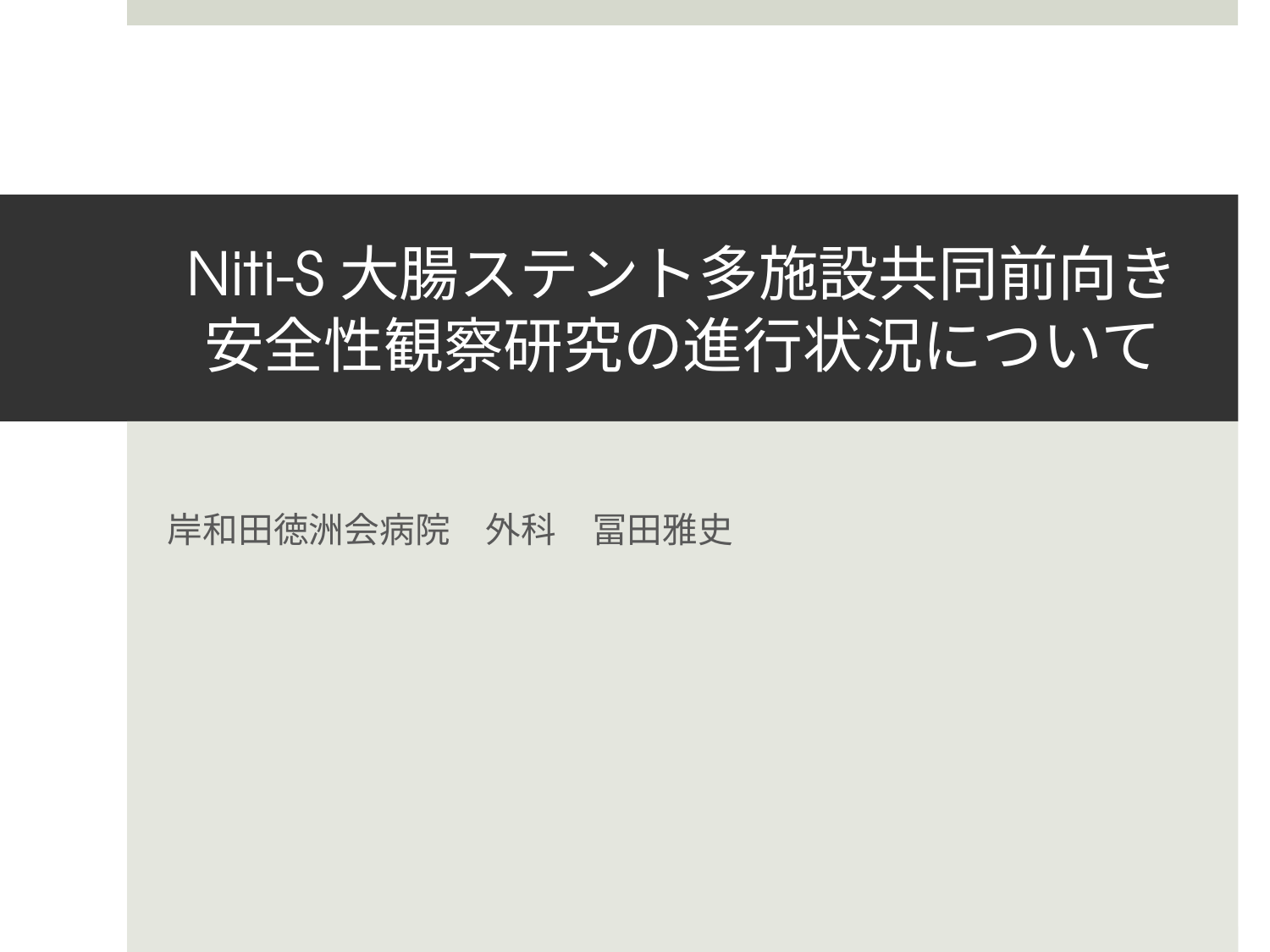

# Niti-S大腸ステント多施設共同前向き安全性観察研究の進行状況について

岸和田徳洲会病院　外科　冨田雅史